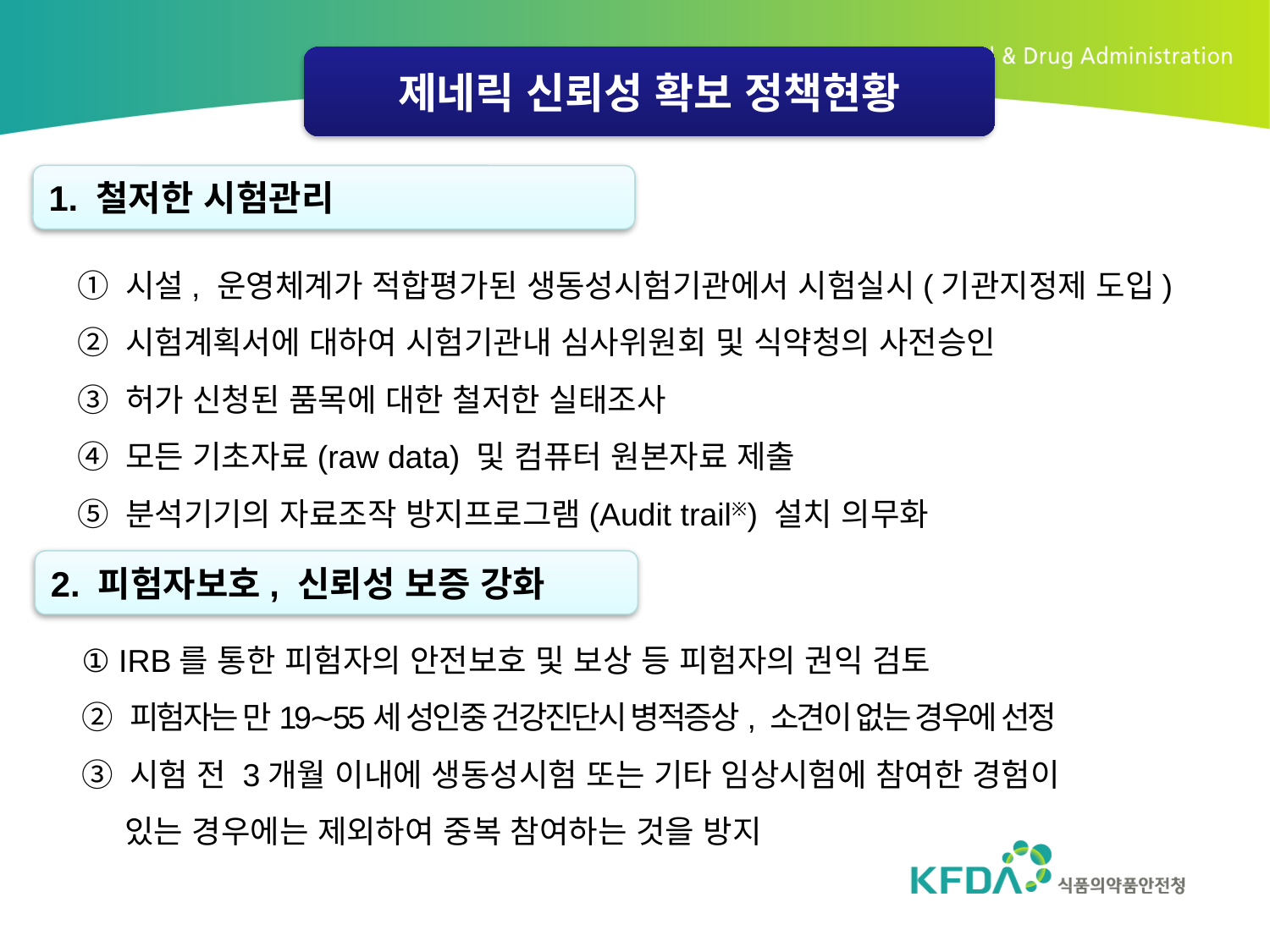

제네릭 신뢰성 확보 정책현황
1. 철저한 시험관리
① 시설, 운영체계가 적합평가된 생동성시험기관에서 시험실시(기관지정제 도입)
② 시험계획서에 대하여 시험기관내 심사위원회 및 식약청의 사전승인
③ 허가 신청된 품목에 대한 철저한 실태조사
④ 모든 기초자료(raw data) 및 컴퓨터 원본자료 제출
⑤ 분석기기의 자료조작 방지프로그램(Audit trail※) 설치 의무화
2. 피험자보호, 신뢰성 보증 강화
① IRB를 통한 피험자의 안전보호 및 보상 등 피험자의 권익 검토
② 피험자는 만19∼55세 성인중 건강진단시 병적증상, 소견이 없는 경우에 선정
③ 시험 전 3개월 이내에 생동성시험 또는 기타 임상시험에 참여한 경험이
    있는 경우에는 제외하여 중복 참여하는 것을 방지